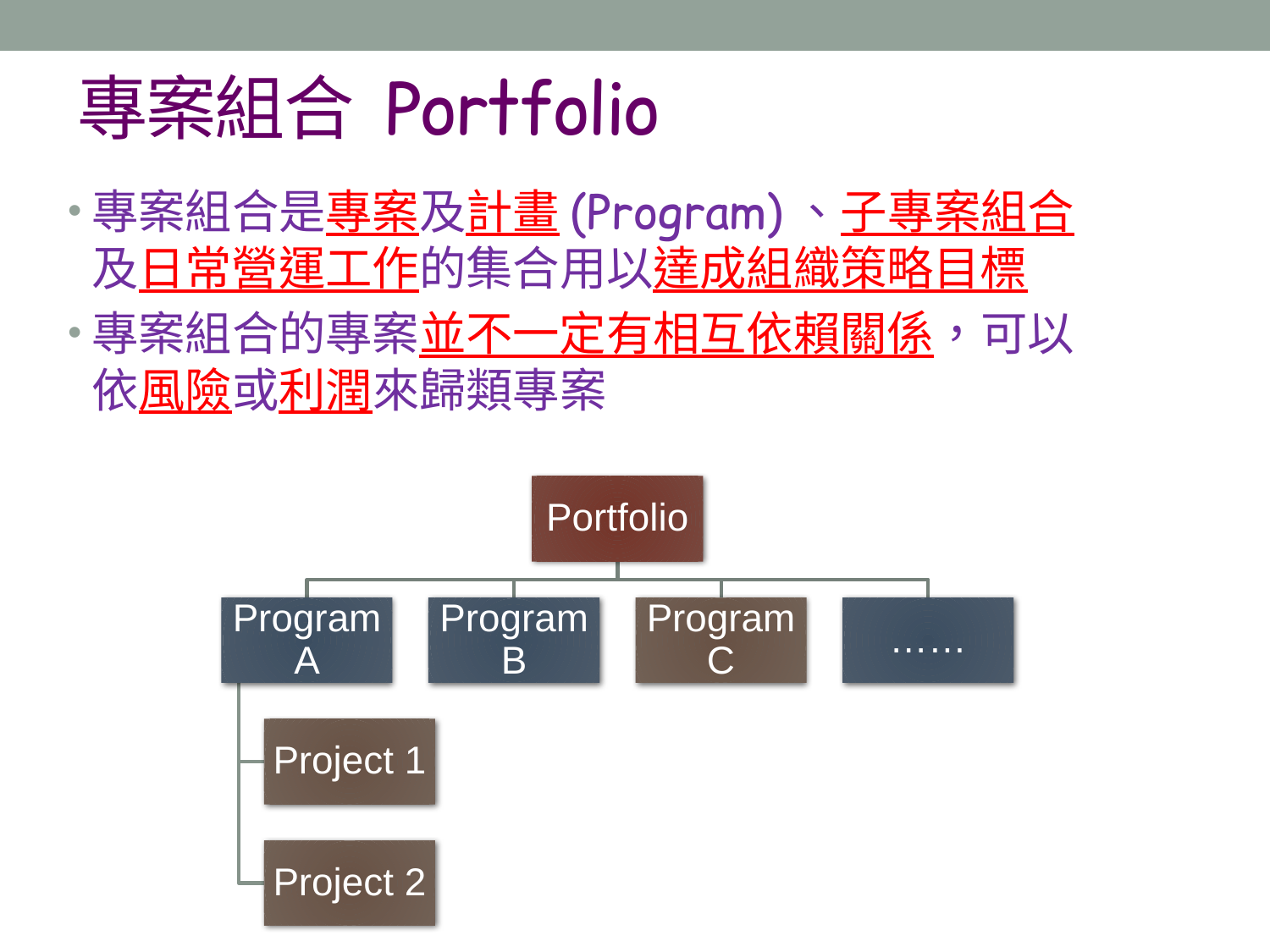

# 專案組合 Portfolio
專案組合是專案及計畫(Program)、子專案組合及日常營運工作的集合用以達成組織策略目標
專案組合的專案並不一定有相互依賴關係，可以依風險或利潤來歸類專案
Portfolio
Program A
Project 1
Project 2
Program B
Program C
……